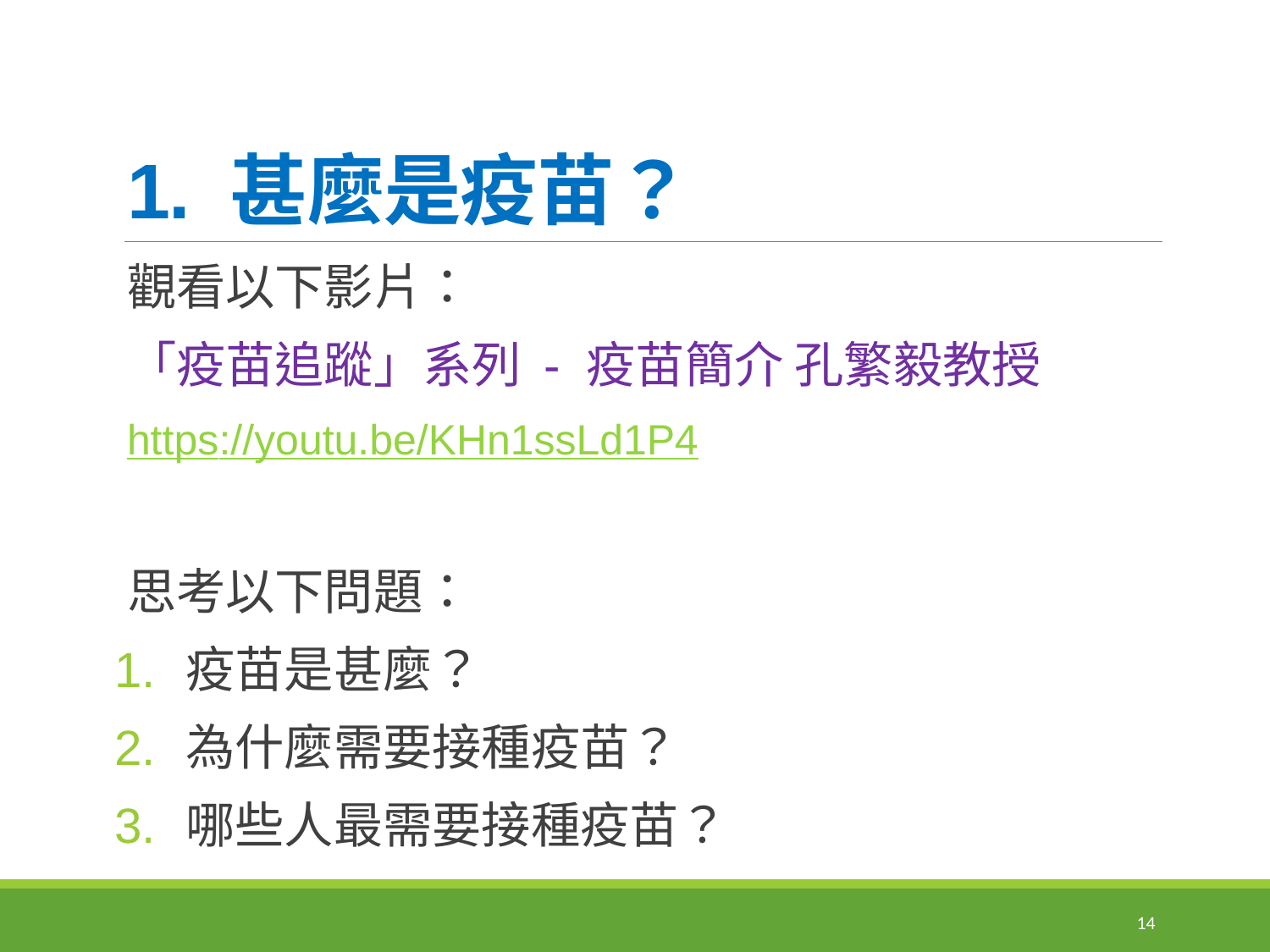

# 1. 甚麼是疫苗？
觀看以下影片：
「疫苗追蹤」系列 - 疫苗簡介 孔繁毅教授
https://youtu.be/KHn1ssLd1P4

思考以下問題：
疫苗是甚麼？
為什麼需要接種疫苗？
哪些人最需要接種疫苗？
14